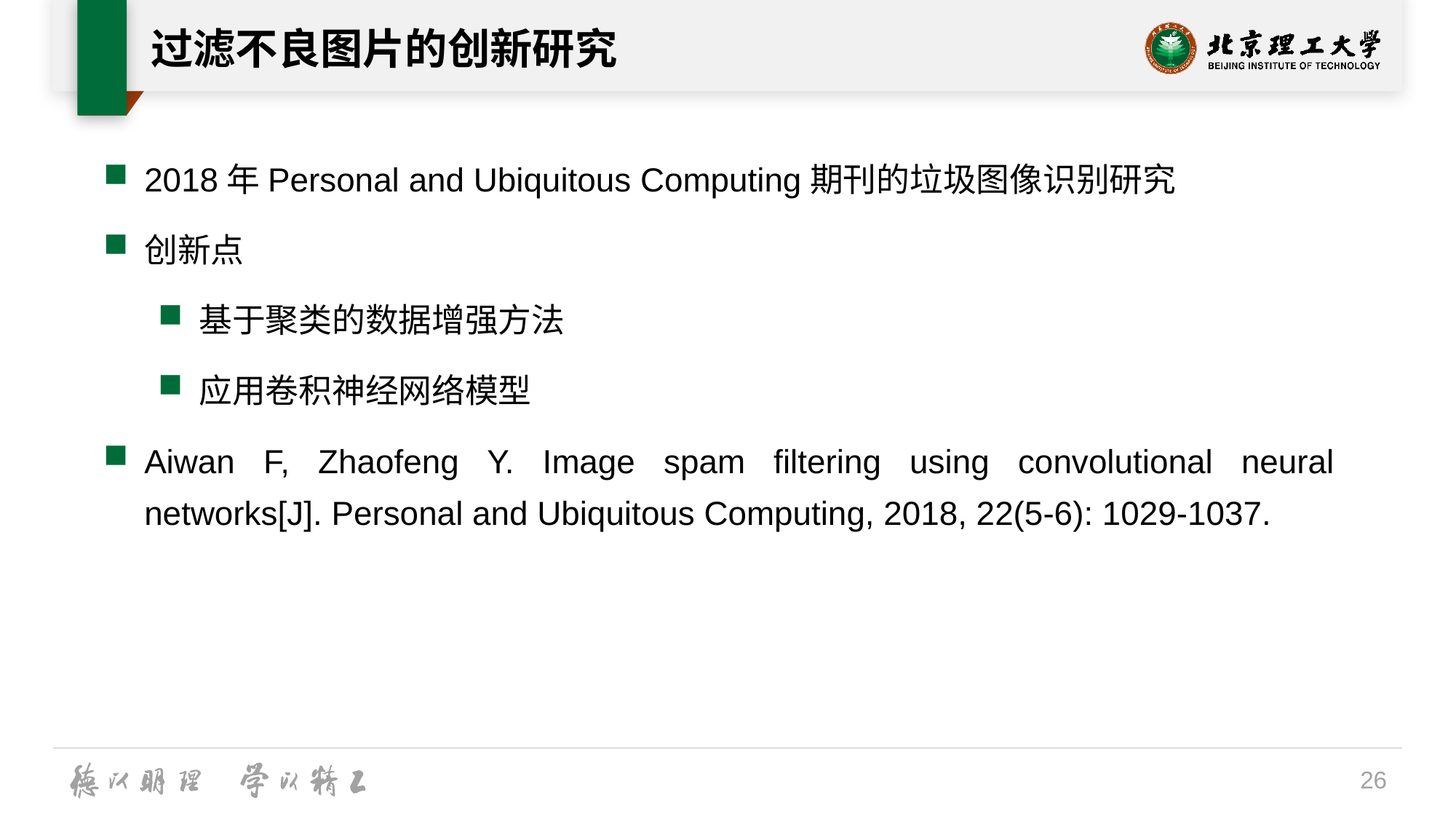

# 过滤不良图片的创新研究
2018年Personal and Ubiquitous Computing期刊的垃圾图像识别研究
创新点
基于聚类的数据增强方法
应用卷积神经网络模型
Aiwan F, Zhaofeng Y. Image spam filtering using convolutional neural networks[J]. Personal and Ubiquitous Computing, 2018, 22(5-6): 1029-1037.